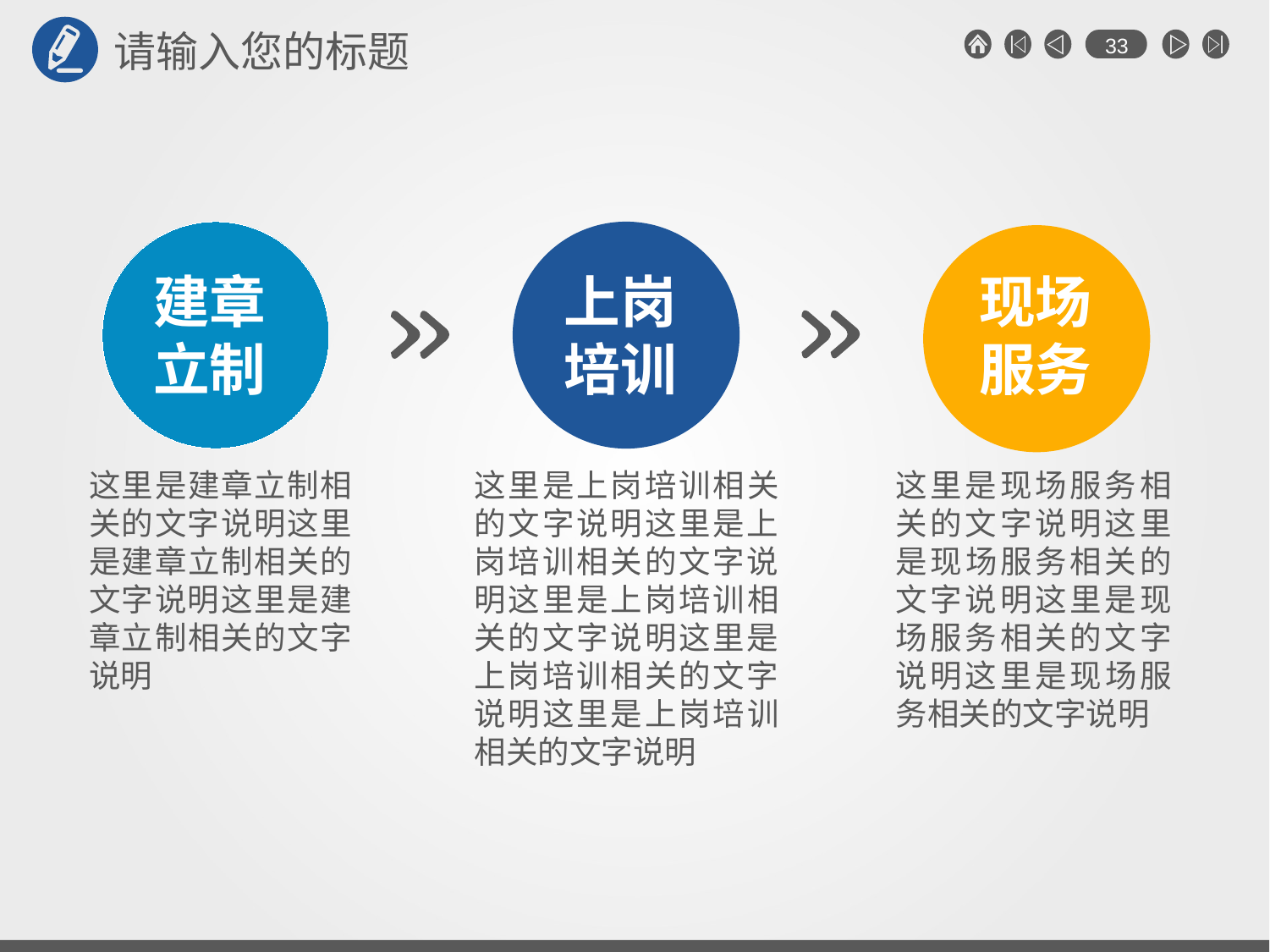

请输入您的标题

建章立制
上岗培训
现场服务

这里是建章立制相关的文字说明这里是建章立制相关的文字说明这里是建章立制相关的文字说明

这里是上岗培训相关的文字说明这里是上岗培训相关的文字说明这里是上岗培训相关的文字说明这里是上岗培训相关的文字说明这里是上岗培训相关的文字说明
这里是现场服务相关的文字说明这里是现场服务相关的文字说明这里是现场服务相关的文字说明这里是现场服务相关的文字说明